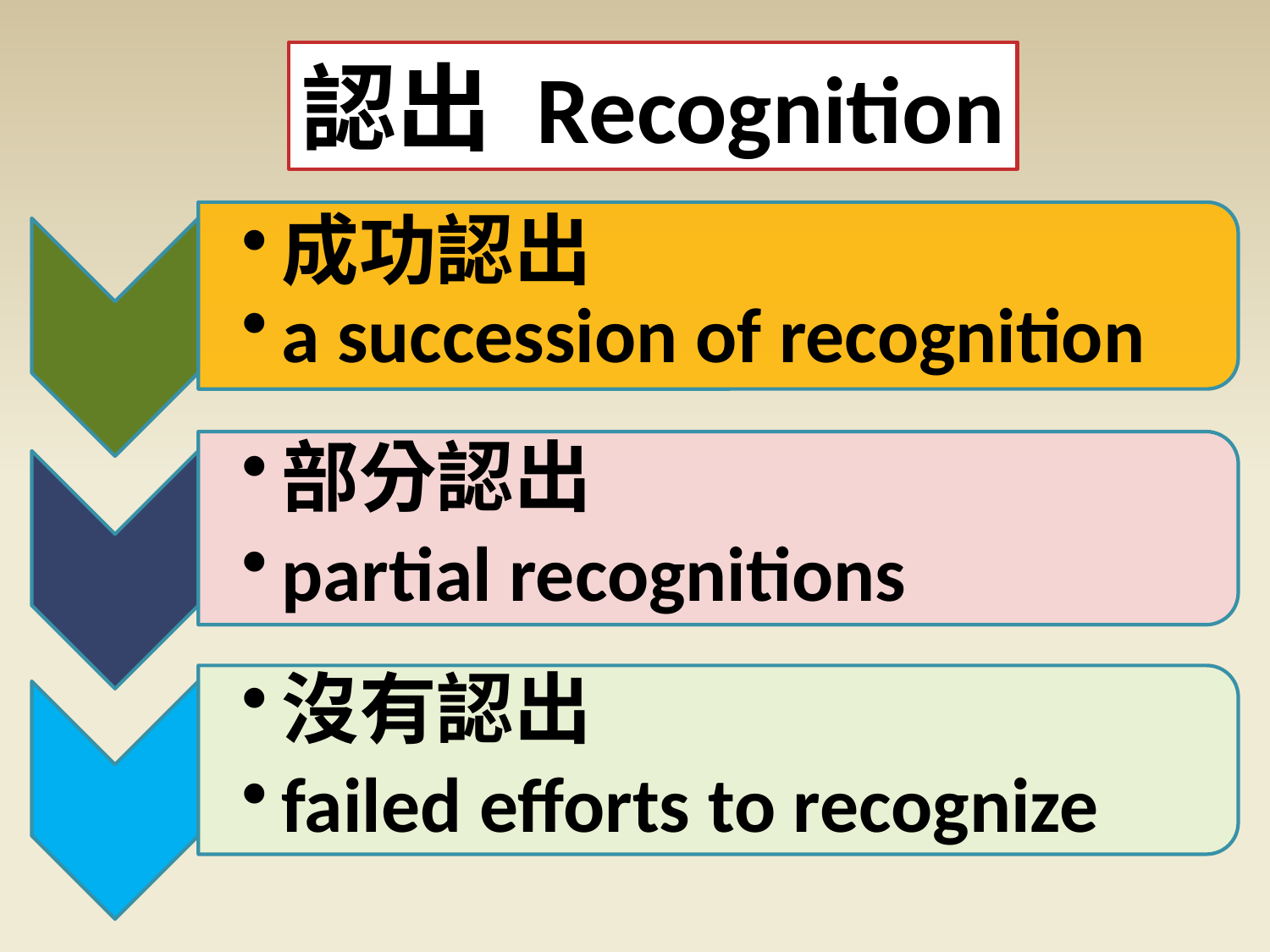

認出 Recognition

成功認出
a succession of recognition

部分認出
partial recognitions

沒有認出
failed efforts to recognize